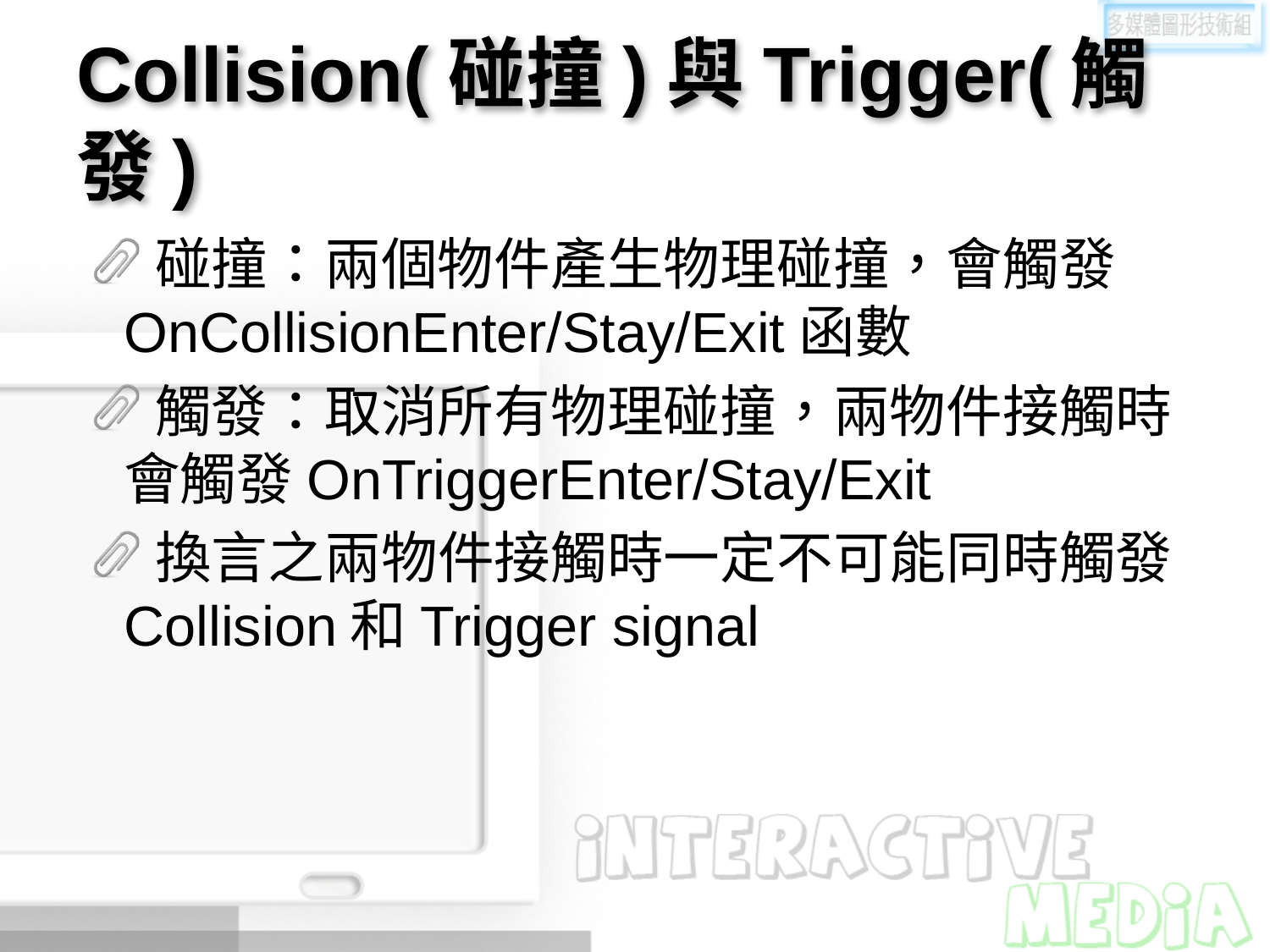

# Collision(碰撞)與Trigger(觸發)
碰撞：兩個物件產生物理碰撞，會觸發OnCollisionEnter/Stay/Exit函數
觸發：取消所有物理碰撞，兩物件接觸時會觸發OnTriggerEnter/Stay/Exit
換言之兩物件接觸時一定不可能同時觸發Collision和Trigger signal